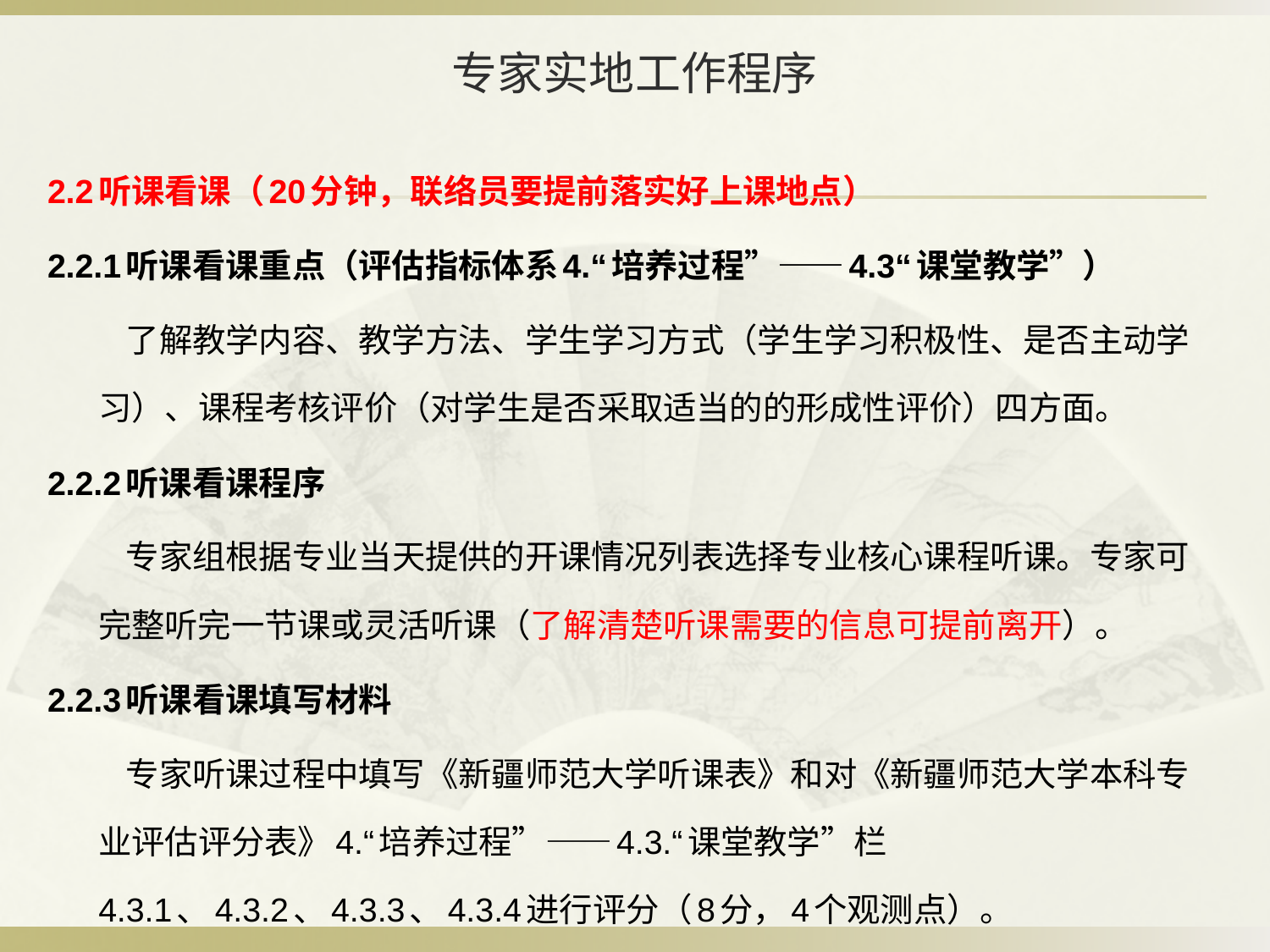

# 专家实地工作程序
2.2听课看课（20分钟，联络员要提前落实好上课地点）
2.2.1听课看课重点（评估指标体系4.“培养过程”——4.3“课堂教学”）
          了解教学内容、教学方法、学生学习方式（学生学习积极性、是否主动学习）、课程考核评价（对学生是否采取适当的的形成性评价）四方面。
2.2.2听课看课程序
          专家组根据专业当天提供的开课情况列表选择专业核心课程听课。专家可完整听完一节课或灵活听课（了解清楚听课需要的信息可提前离开）。
2.2.3听课看课填写材料
          专家听课过程中填写《新疆师范大学听课表》和对《新疆师范大学本科专业评估评分表》4.“培养过程”——4.3.“课堂教学”栏4.3.1、4.3.2、4.3.3、4.3.4进行评分（8分，4个观测点）。